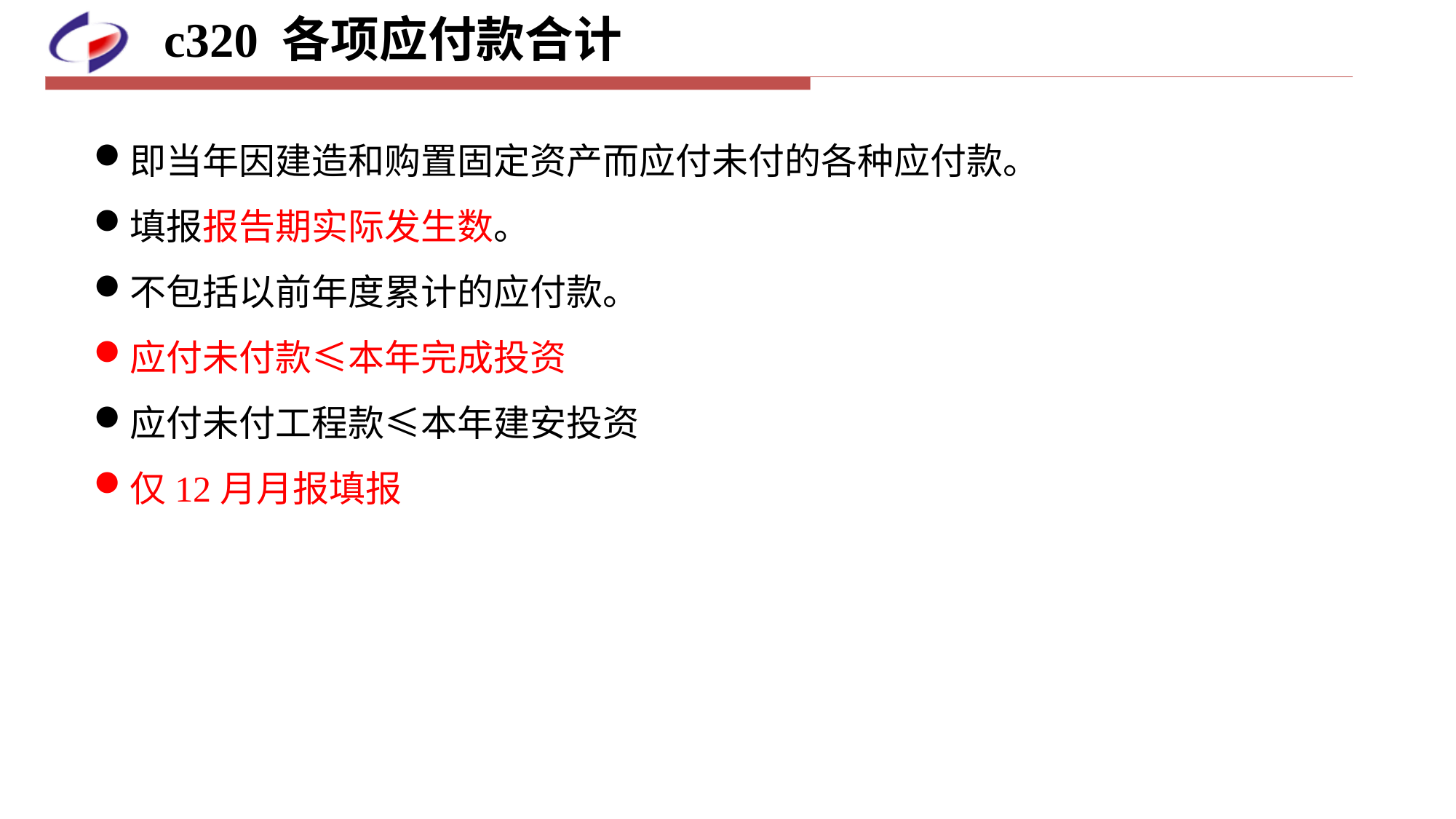

c320 各项应付款合计
即当年因建造和购置固定资产而应付未付的各种应付款。
填报报告期实际发生数。
不包括以前年度累计的应付款。
应付未付款≤本年完成投资
应付未付工程款≤本年建安投资
仅12月月报填报